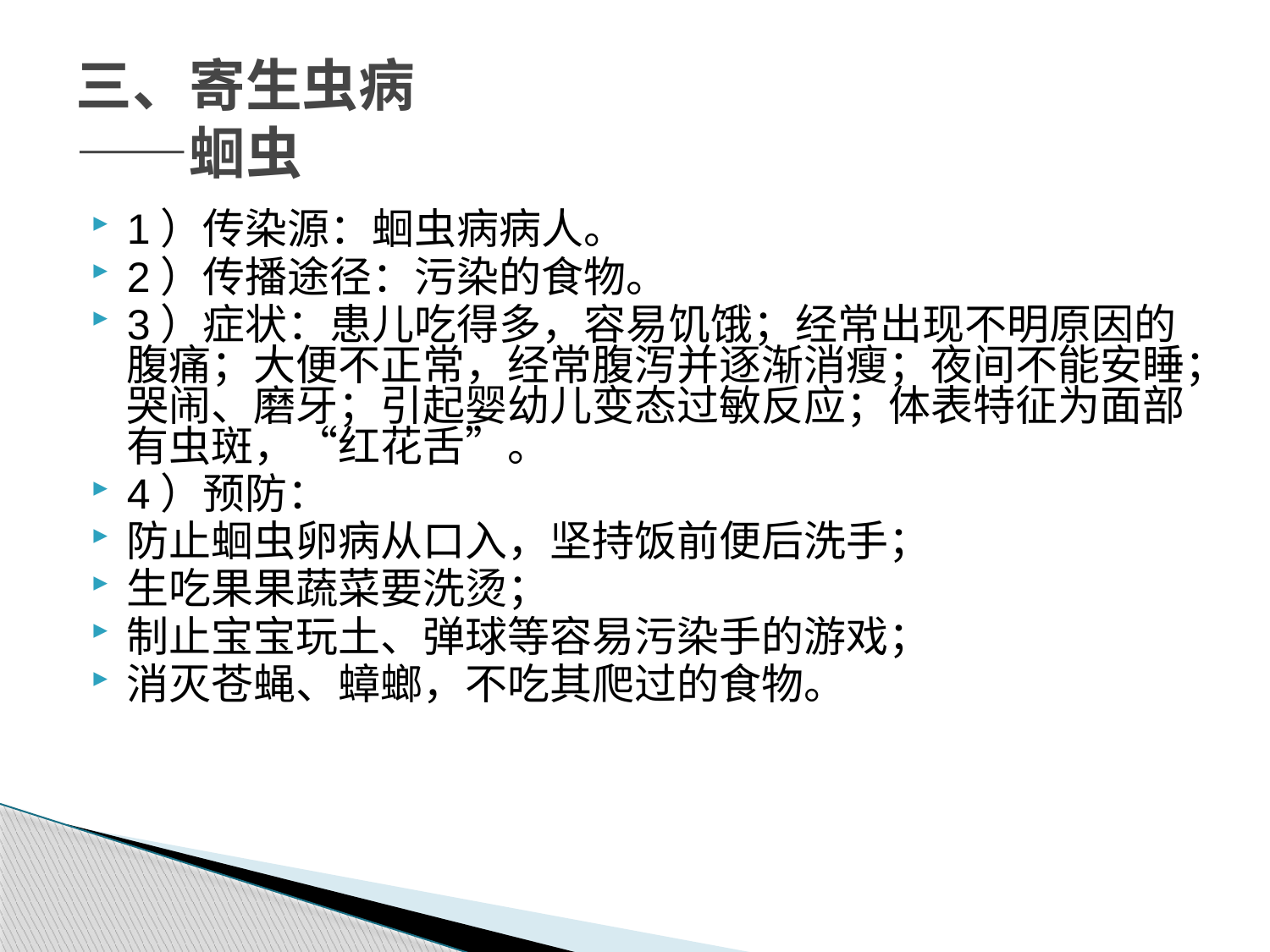

# 三、寄生虫病 ——蛔虫
1）传染源：蛔虫病病人。
2）传播途径：污染的食物。
3）症状：患儿吃得多，容易饥饿；经常出现不明原因的腹痛；大便不正常，经常腹泻并逐渐消瘦；夜间不能安睡；哭闹、磨牙；引起婴幼儿变态过敏反应；体表特征为面部有虫斑，“红花舌”。
4）预防：
防止蛔虫卵病从口入，坚持饭前便后洗手；
生吃果果蔬菜要洗烫；
制止宝宝玩土、弹球等容易污染手的游戏；
消灭苍蝇、蟑螂，不吃其爬过的食物。